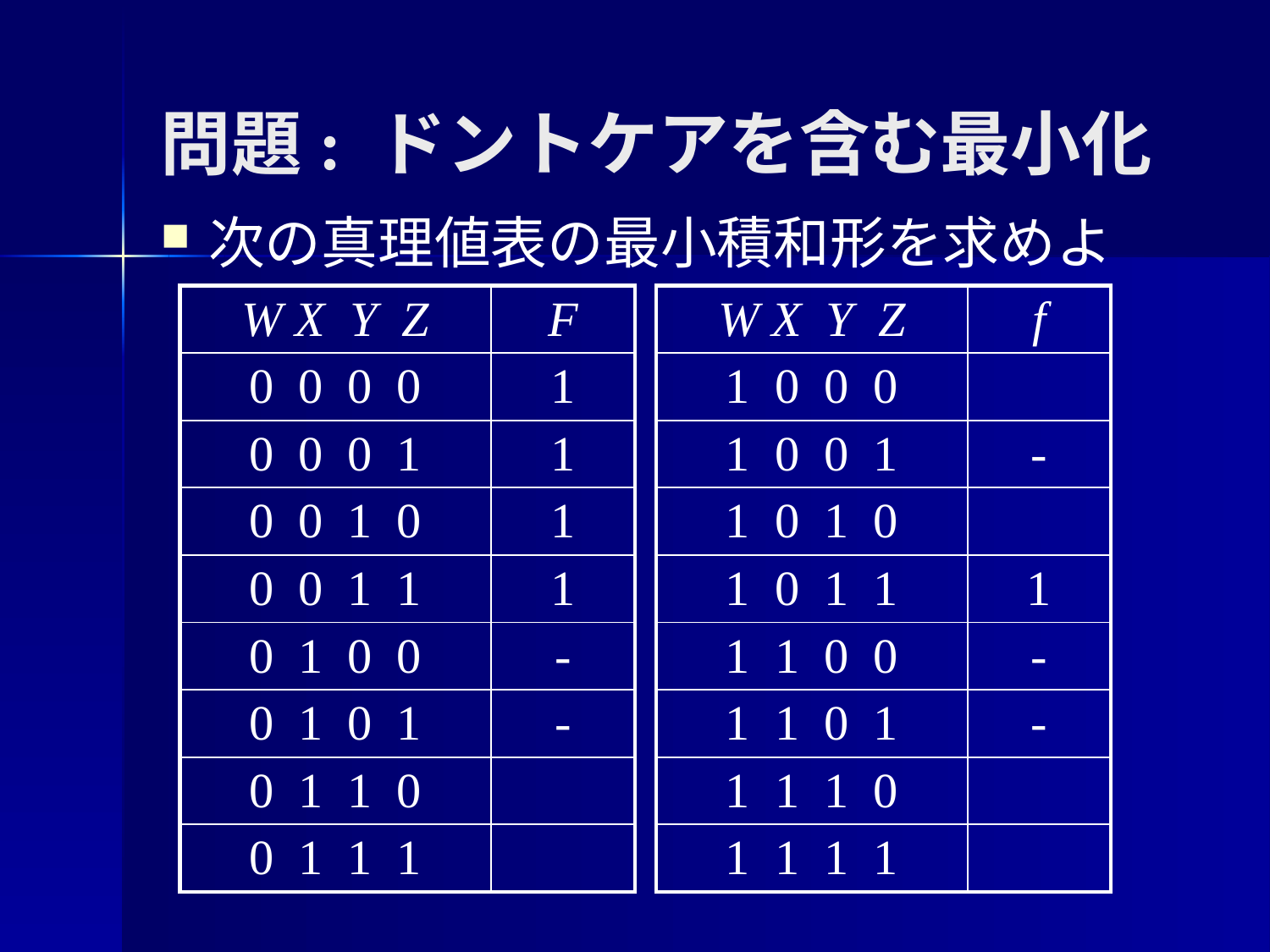

# 問題: ドントケアを含む最小化
次の真理値表の最小積和形を求めよ
| W X Y Z | F |
| --- | --- |
| 0 0 0 0 | 1 |
| 0 0 0 1 | 1 |
| 0 0 1 0 | 1 |
| 0 0 1 1 | 1 |
| 0 1 0 0 | - |
| 0 1 0 1 | - |
| 0 1 1 0 |  |
| 0 1 1 1 |  |
| W X Y Z | f |
| --- | --- |
| 1 0 0 0 |  |
| 1 0 0 1 | - |
| 1 0 1 0 |  |
| 1 0 1 1 | 1 |
| 1 1 0 0 | - |
| 1 1 0 1 | - |
| 1 1 1 0 |  |
| 1 1 1 1 |  |